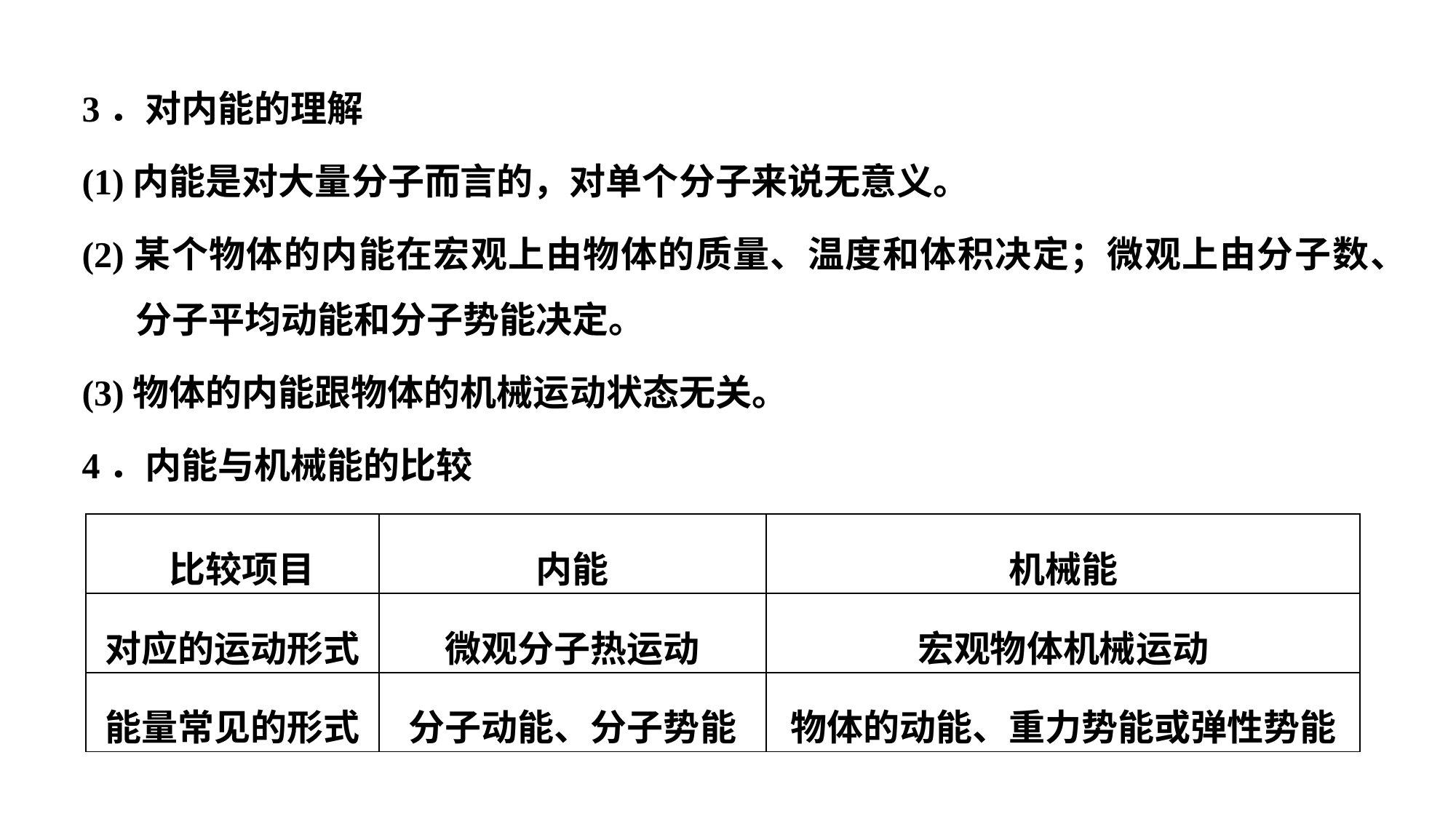

3．对内能的理解
(1)内能是对大量分子而言的，对单个分子来说无意义。
(2)某个物体的内能在宏观上由物体的质量、温度和体积决定；微观上由分子数、分子平均动能和分子势能决定。
(3)物体的内能跟物体的机械运动状态无关。
4．内能与机械能的比较

| 比较项目 | 内能 | 机械能 |
| --- | --- | --- |
| 对应的运动形式 | 微观分子热运动 | 宏观物体机械运动 |
| 能量常见的形式 | 分子动能、分子势能 | 物体的动能、重力势能或弹性势能 |